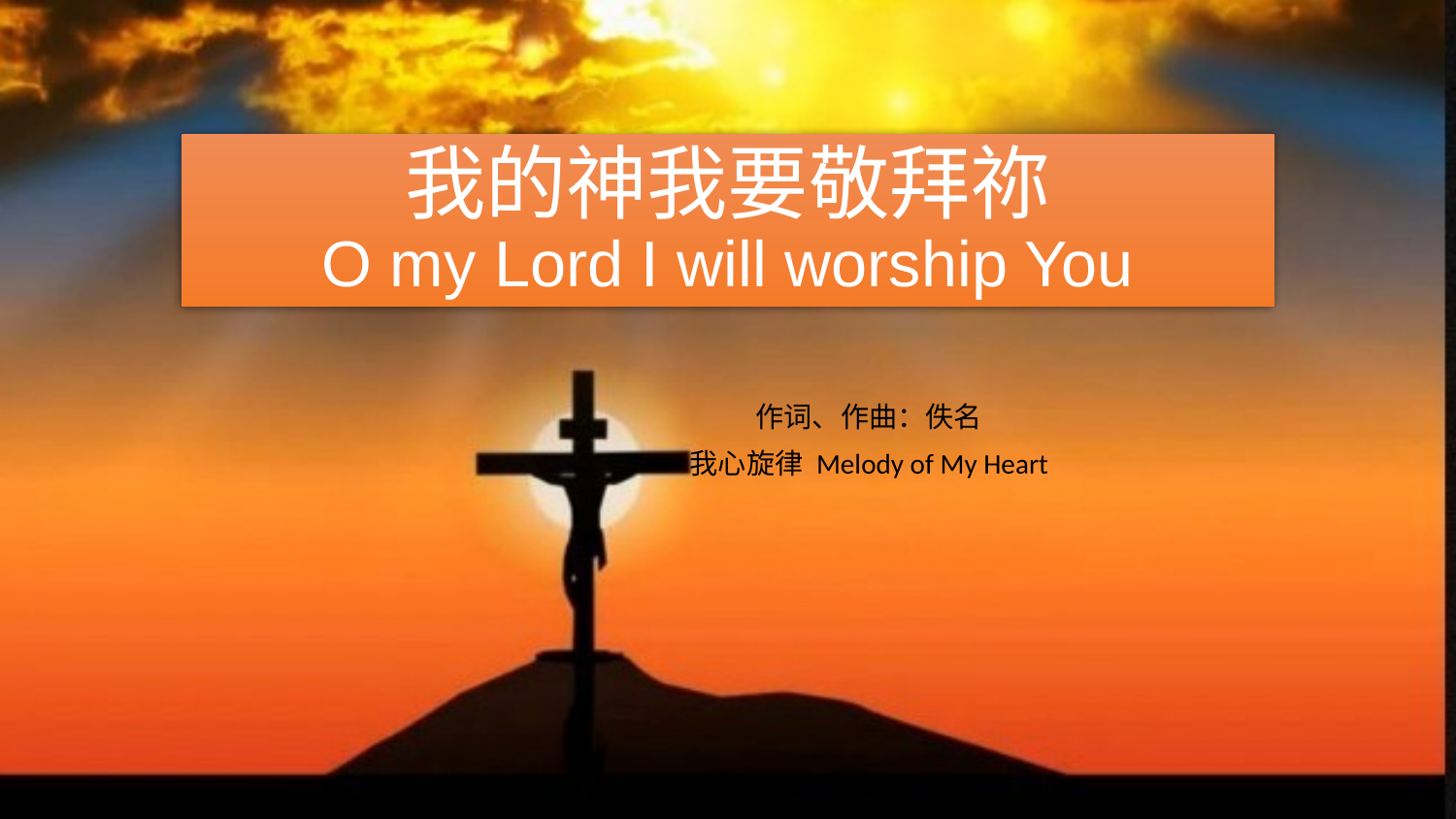

# 我的神我要敬拜祢 O my Lord I will worship You
作词、作曲：佚名
我心旋律 Melody of My Heart